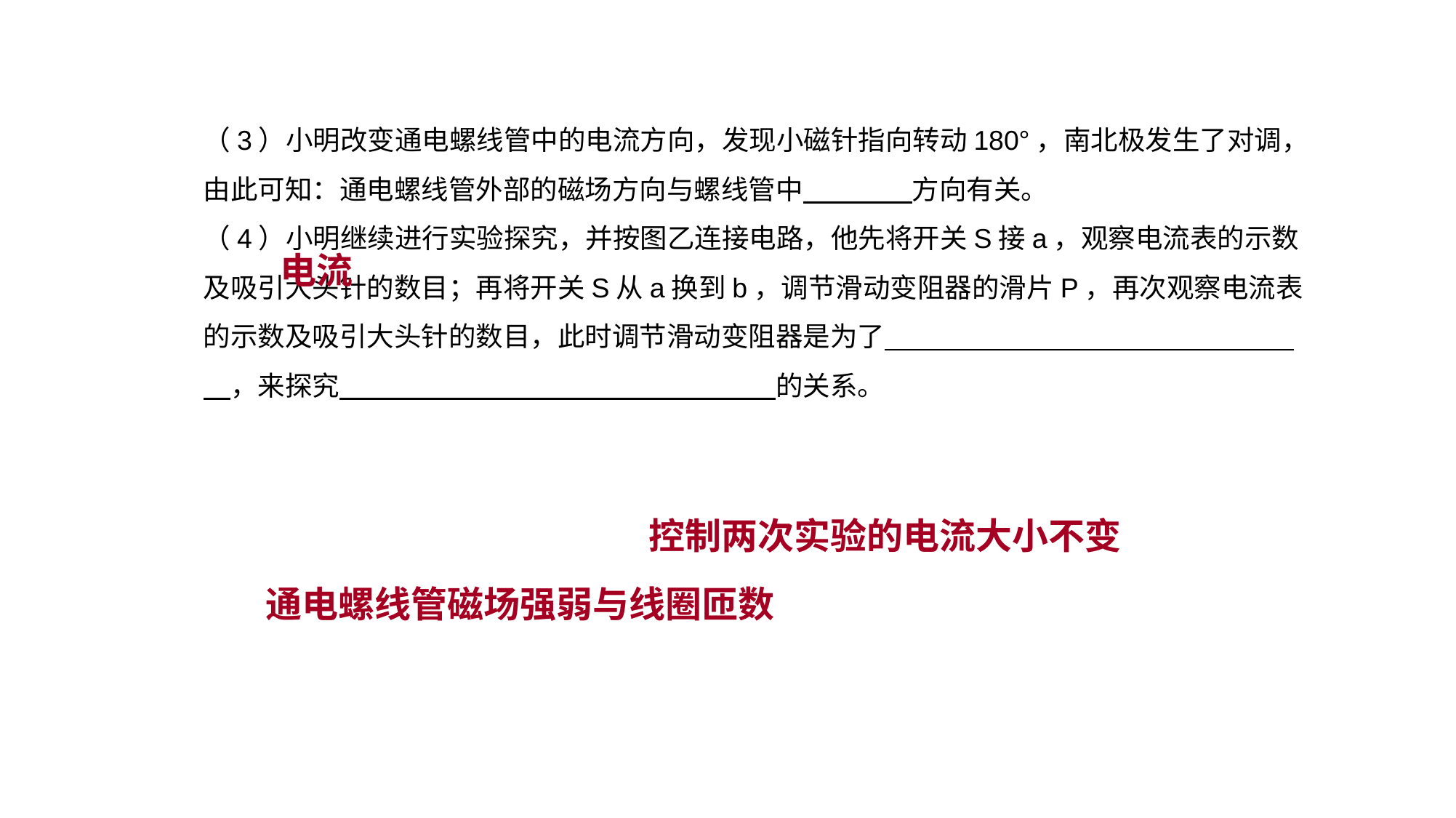

（3）小明改变通电螺线管中的电流方向，发现小磁针指向转动180°，南北极发生了对调，由此可知：通电螺线管外部的磁场方向与螺线管中　　　　方向有关。
（4）小明继续进行实验探究，并按图乙连接电路，他先将开关S接a，观察电流表的示数及吸引大头针的数目；再将开关S从a换到b，调节滑动变阻器的滑片P，再次观察电流表的示数及吸引大头针的数目，此时调节滑动变阻器是为了　　　　　　　　　　　　　　　　，来探究　　　　　　　　　　　　　　　　的关系。
电流
实验突破 素养提升
控制两次实验的电流大小不变
通电螺线管磁场强弱与线圈匝数